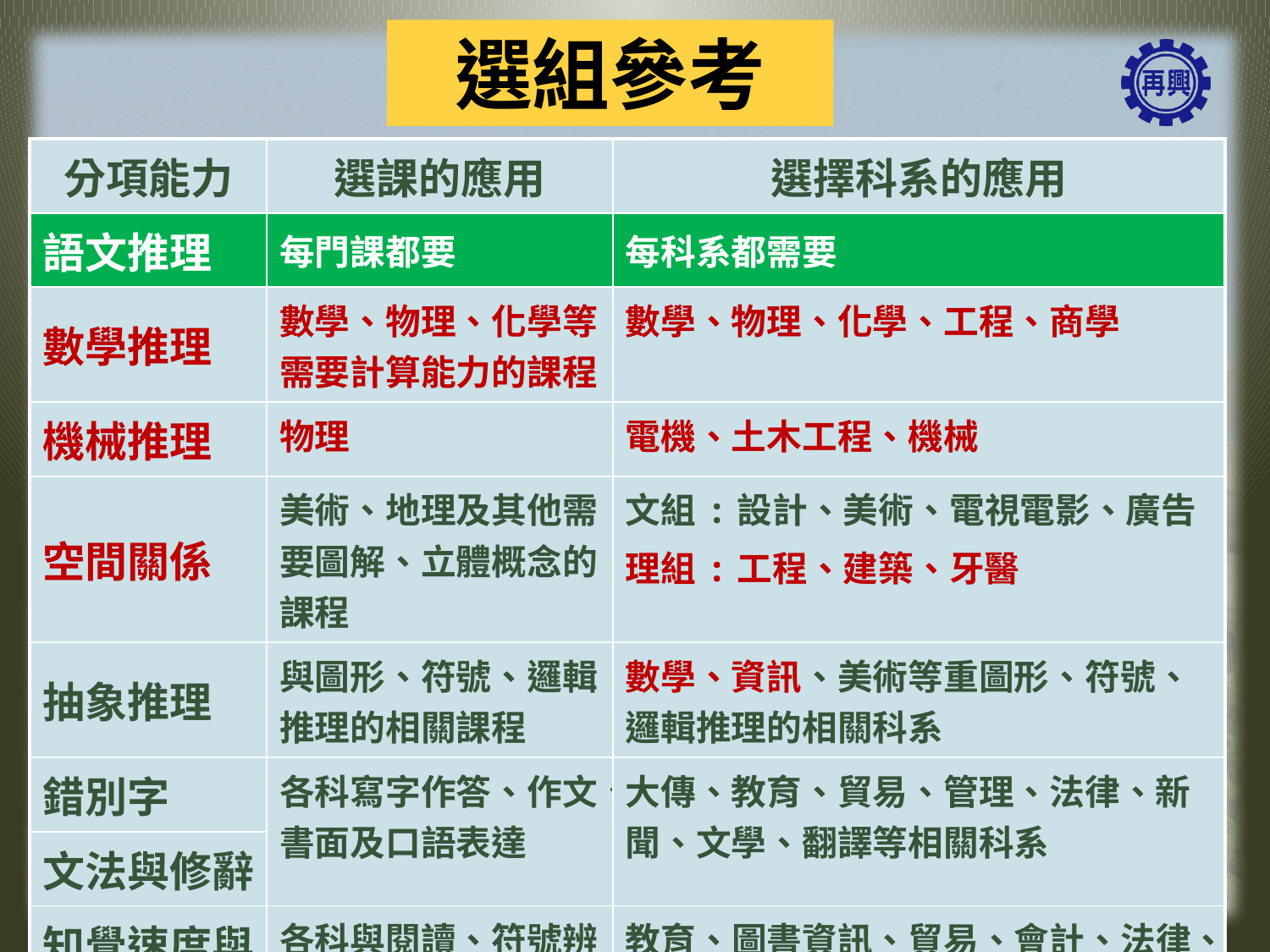

# 選組參考
| 分項能力 | 選課的應用 | 選擇科系的應用 |
| --- | --- | --- |
| 語文推理 | 每門課都要 | 每科系都需要 |
| 數學推理 | 數學、物理、化學等需要計算能力的課程 | 數學、物理、化學、工程、商學 |
| 機械推理 | 物理 | 電機、土木工程、機械 |
| 空間關係 | 美術、地理及其他需要圖解、立體概念的課程 | 文組:設計、美術、電視電影、廣告 理組:工程、建築、牙醫 |
| 抽象推理 | 與圖形、符號、邏輯推理的相關課程 | 數學、資訊、美術等重圖形、符號、邏輯推理的相關科系 |
| 錯別字 | 各科寫字作答、作文、書面及口語表達 | 大傳、教育、貿易、管理、法律、新聞、文學、翻譯等相關科系 |
| 文法與修辭 |  |  |
| 知覺速度與確度 | 各科與閱讀、符號辨識相關課程 | 教育、圖書資訊、貿易、會計、法律、新聞、文學、翻譯等相關科系 |